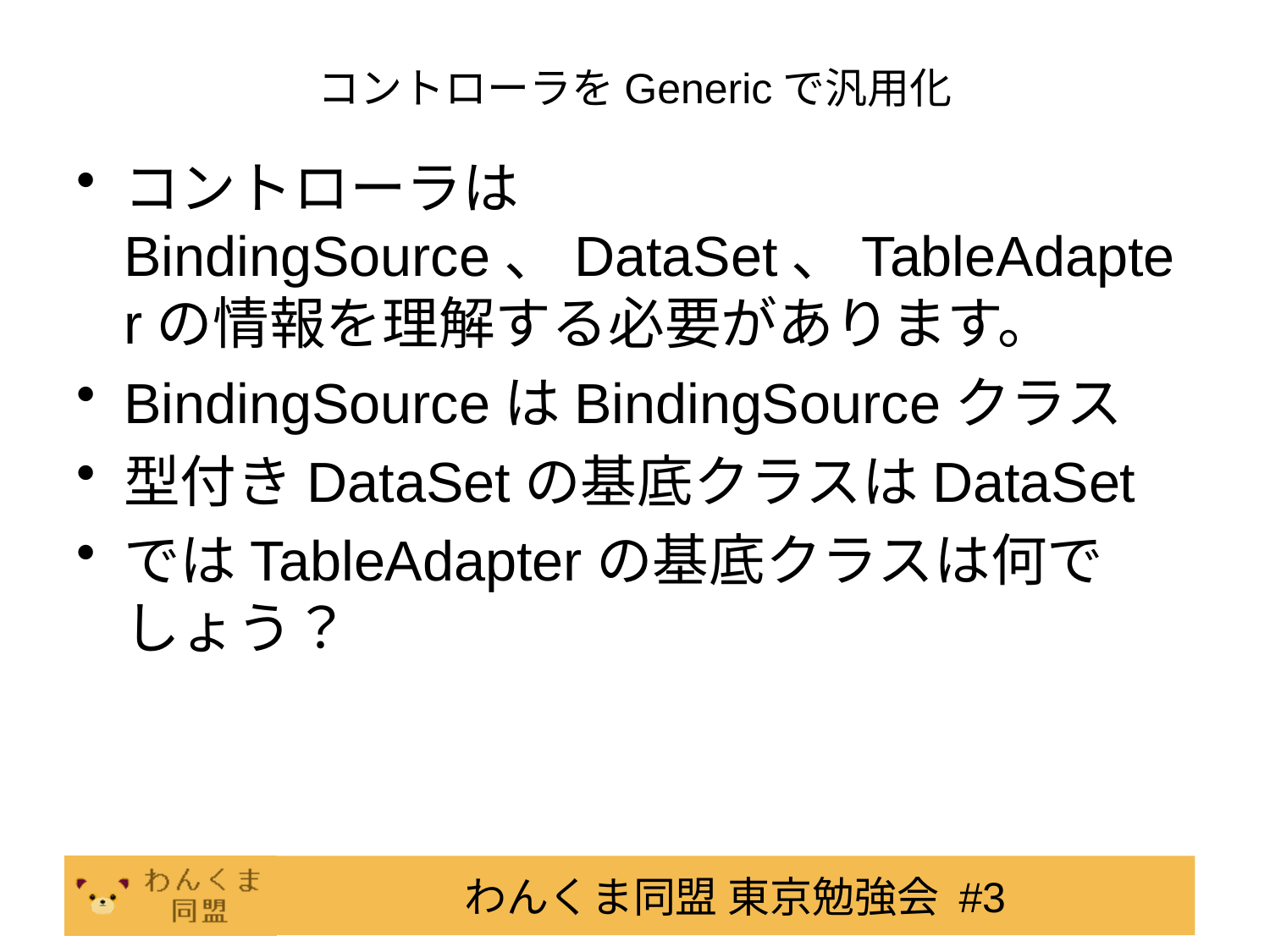

# コントローラをGenericで汎用化
コントローラはBindingSource、DataSet、TableAdapterの情報を理解する必要があります。
BindingSourceはBindingSourceクラス
型付きDataSetの基底クラスはDataSet
ではTableAdapterの基底クラスは何でしょう？